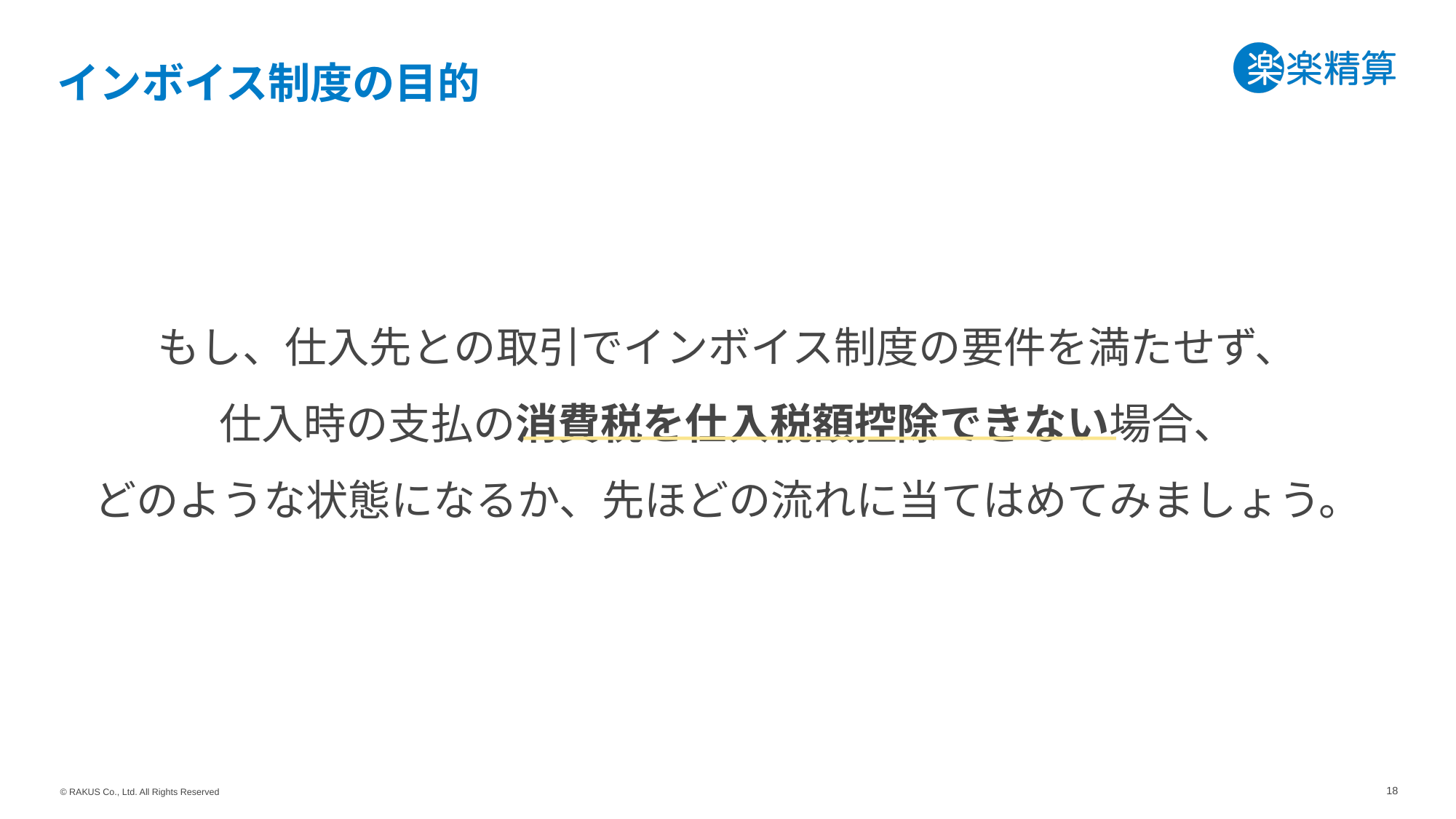

# インボイス制度の目的
もし、仕入先との取引でインボイス制度の要件を満たせず、
仕入時の支払の消費税を仕入税額控除できない場合、
どのような状態になるか、先ほどの流れに当てはめてみましょう。

18